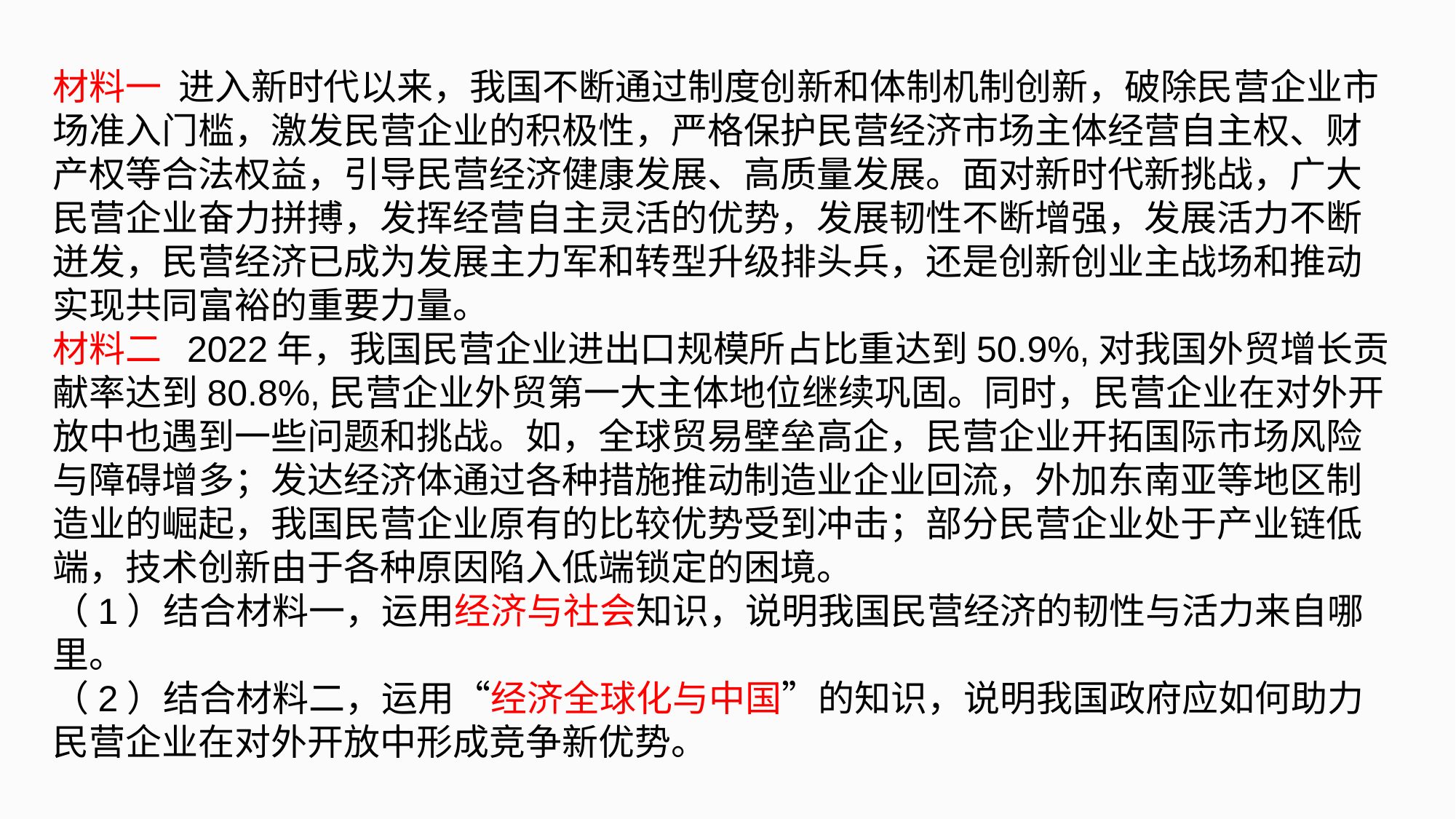

材料一  进入新时代以来，我国不断通过制度创新和体制机制创新，破除民营企业市场准入门槛，激发民营企业的积极性，严格保护民营经济市场主体经营自主权、财产权等合法权益，引导民营经济健康发展、高质量发展。面对新时代新挑战，广大民营企业奋力拼搏，发挥经营自主灵活的优势，发展韧性不断增强，发展活力不断迸发，民营经济已成为发展主力军和转型升级排头兵，还是创新创业主战场和推动实现共同富裕的重要力量。
材料二  2022年，我国民营企业进出口规模所占比重达到50.9%,对我国外贸增长贡献率达到80.8%,民营企业外贸第一大主体地位继续巩固。同时，民营企业在对外开放中也遇到一些问题和挑战。如，全球贸易壁垒高企，民营企业开拓国际市场风险与障碍增多；发达经济体通过各种措施推动制造业企业回流，外加东南亚等地区制造业的崛起，我国民营企业原有的比较优势受到冲击；部分民营企业处于产业链低端，技术创新由于各种原因陷入低端锁定的困境。（1）结合材料一，运用经济与社会知识，说明我国民营经济的韧性与活力来自哪里。（2）结合材料二，运用“经济全球化与中国”的知识，说明我国政府应如何助力民营企业在对外开放中形成竞争新优势。